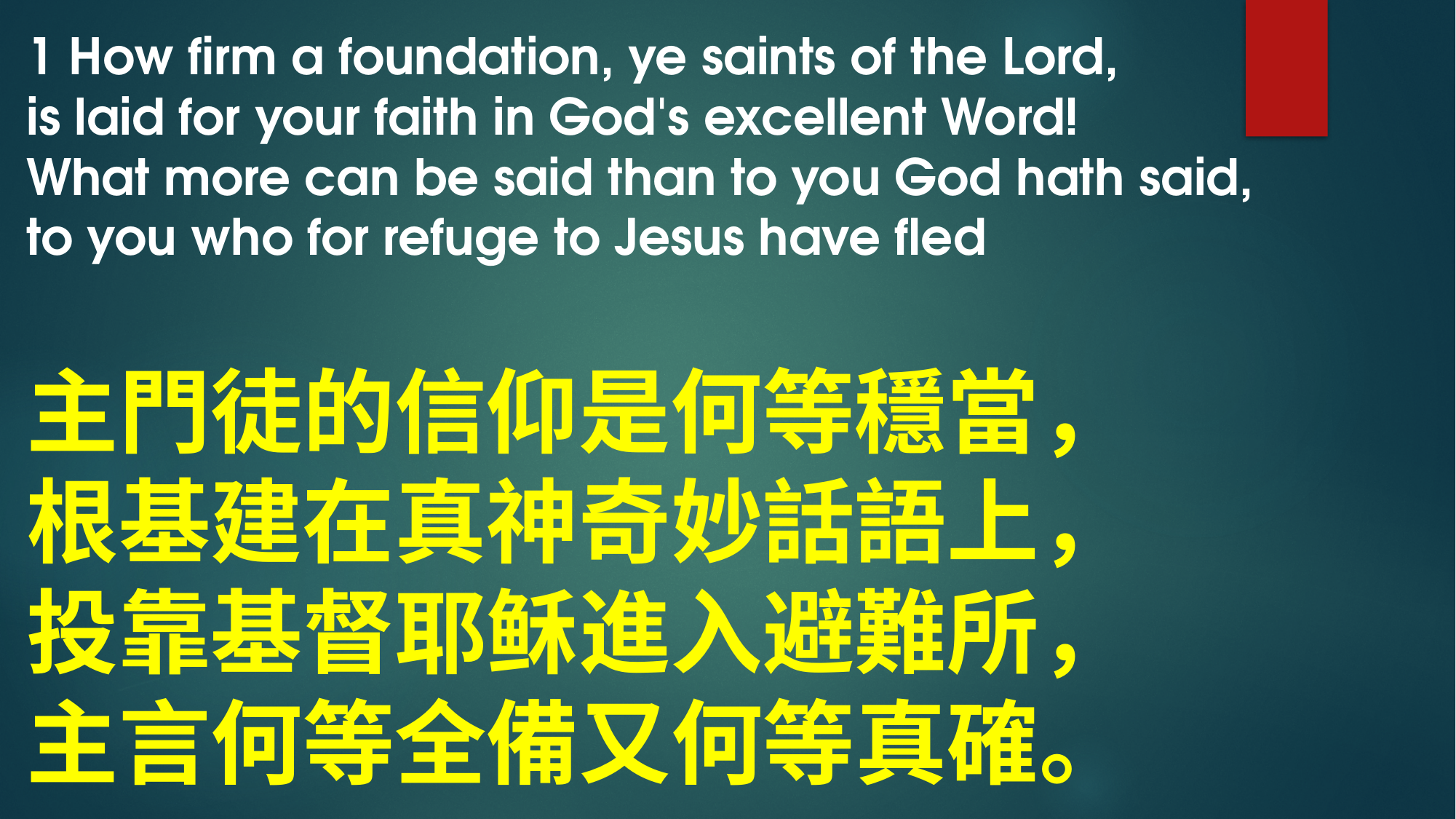

1 How firm a foundation, ye saints of the Lord,
is laid for your faith in God's excellent Word!
What more can be said than to you God hath said,
to you who for refuge to Jesus have fled

主門徒的信仰是何等穩當，
根基建在真神奇妙話語上，
投靠基督耶稣進入避難所，
主言何等全備又何等真確。